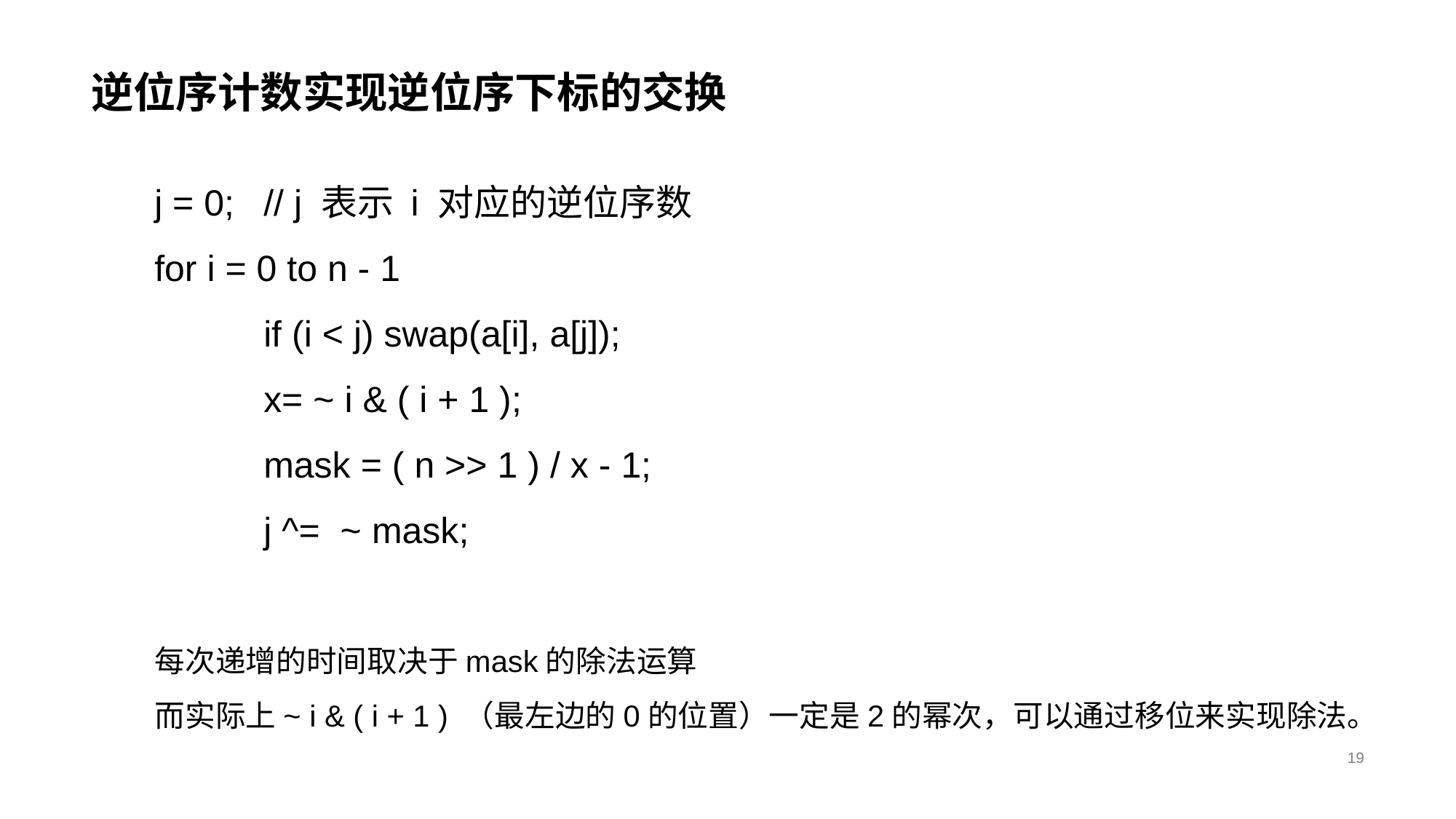

# 逆位序计数实现逆位序下标的交换
j = 0; 	// j 表示 i 对应的逆位序数
for i = 0 to n - 1
	if (i < j) swap(a[i], a[j]);
	x= ~ i & ( i + 1 );
	mask = ( n >> 1 ) / x - 1;
	j ^=  ~ mask;

每次递增的时间取决于mask的除法运算
而实际上~ i & ( i + 1 ) （最左边的0的位置）一定是2的幂次，可以通过移位来实现除法。
19